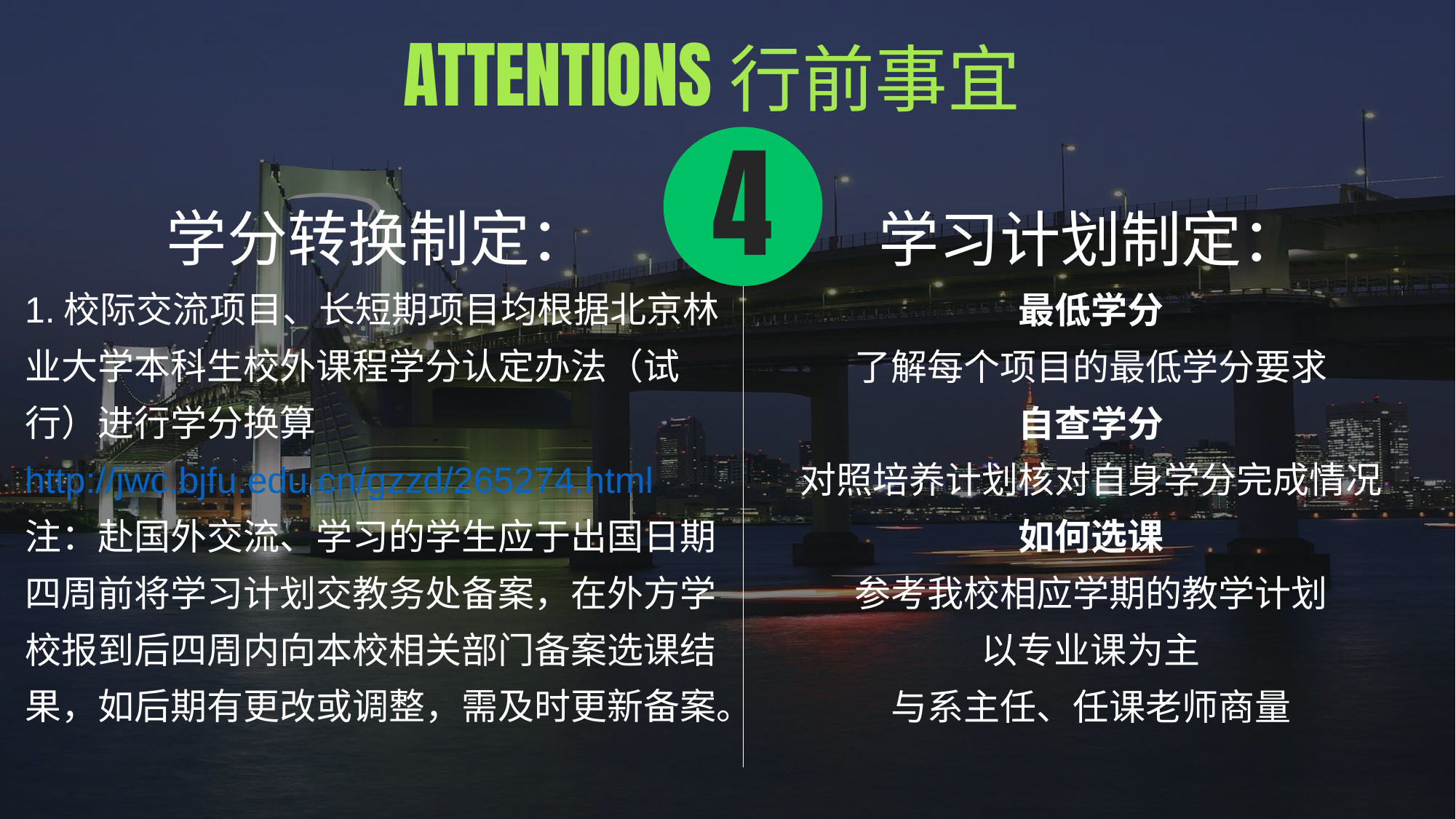

ATTENTIONS行前事宜
4
学分转换制定：
1.校际交流项目、长短期项目均根据北京林业大学本科生校外课程学分认定办法（试行）进行学分换算http://jwc.bjfu.edu.cn/gzzd/265274.html
注：赴国外交流、学习的学生应于出国日期四周前将学习计划交教务处备案，在外方学校报到后四周内向本校相关部门备案选课结果，如后期有更改或调整，需及时更新备案。
学习计划制定：
最低学分
了解每个项目的最低学分要求
自查学分
对照培养计划核对自身学分完成情况
如何选课
参考我校相应学期的教学计划
以专业课为主
与系主任、任课老师商量